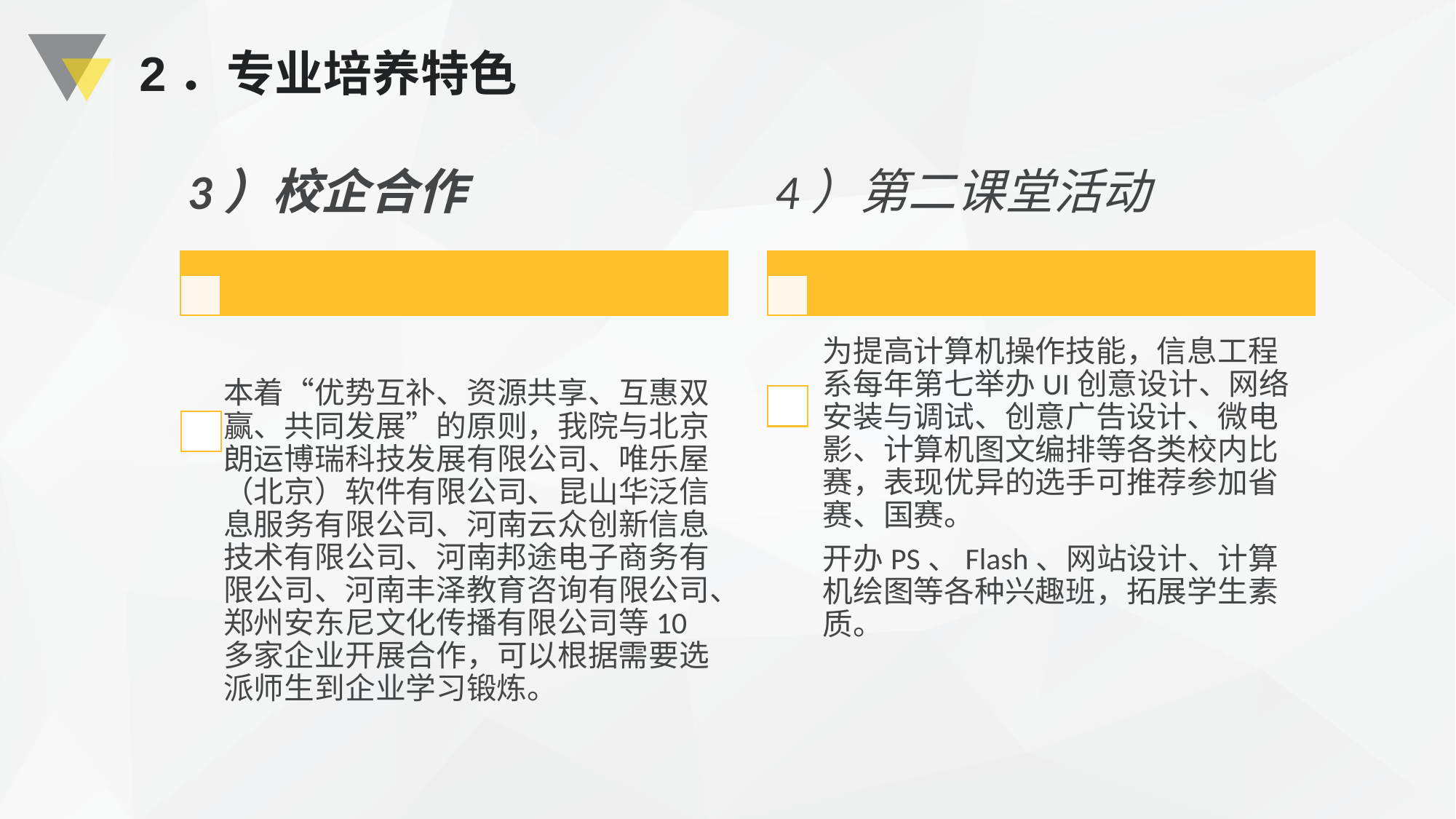

# 2．专业培养特色
3）校企合作
本着“优势互补、资源共享、互惠双赢、共同发展”的原则，我院与北京朗运博瑞科技发展有限公司、唯乐屋（北京）软件有限公司、昆山华泛信息服务有限公司、河南云众创新信息技术有限公司、河南邦途电子商务有限公司、河南丰泽教育咨询有限公司、郑州安东尼文化传播有限公司等10多家企业开展合作，可以根据需要选派师生到企业学习锻炼。
4）第二课堂活动
为提高计算机操作技能，信息工程系每年第七举办UI创意设计、网络安装与调试、创意广告设计、微电影、计算机图文编排等各类校内比赛，表现优异的选手可推荐参加省赛、国赛。
开办PS、Flash、网站设计、计算机绘图等各种兴趣班，拓展学生素质。